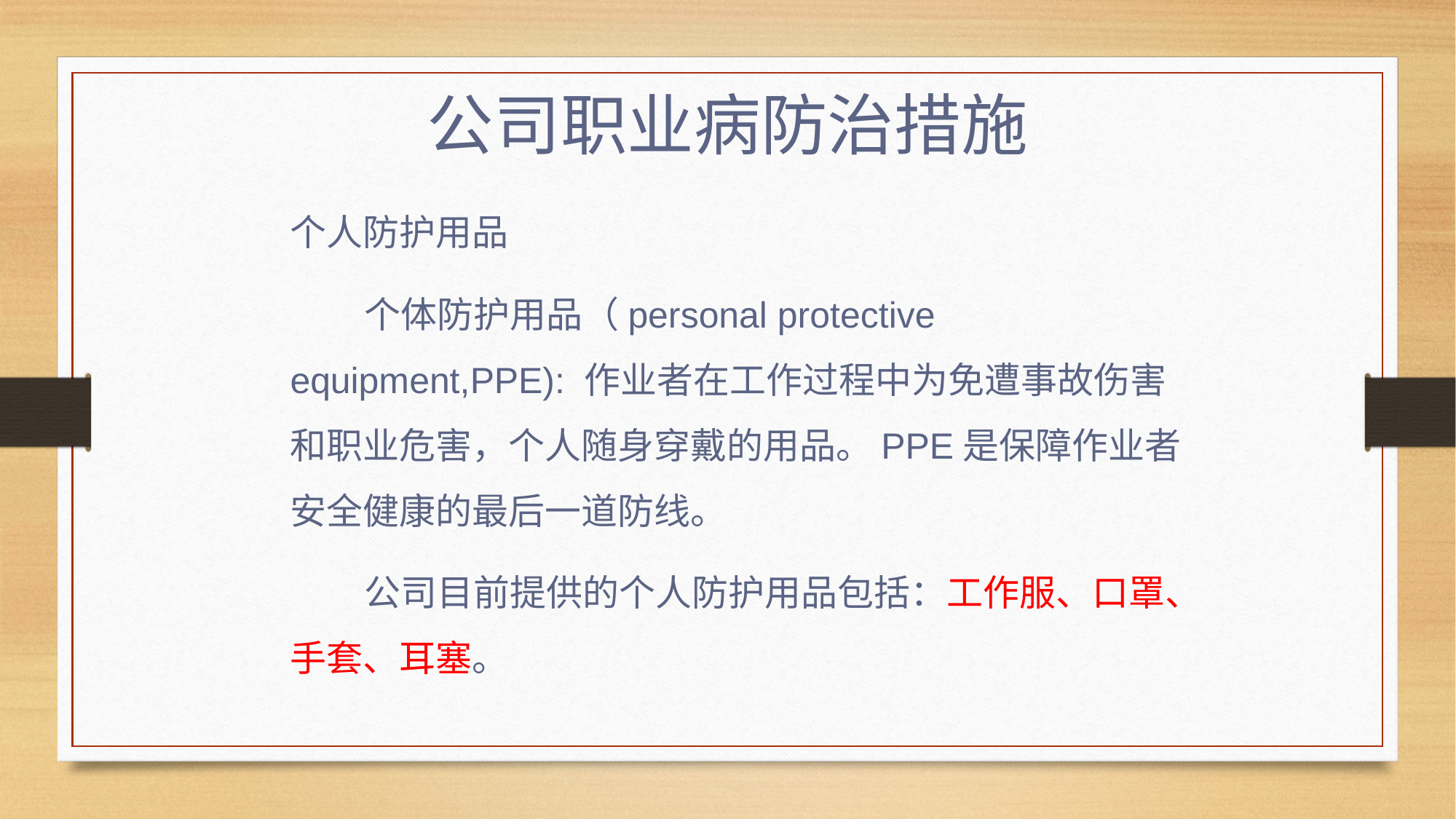

公司职业病防治措施
个人防护用品
        个体防护用品（personal protective equipment,PPE): 作业者在工作过程中为免遭事故伤害和职业危害，个人随身穿戴的用品。PPE是保障作业者安全健康的最后一道防线。
        公司目前提供的个人防护用品包括：工作服、口罩、手套、耳塞。